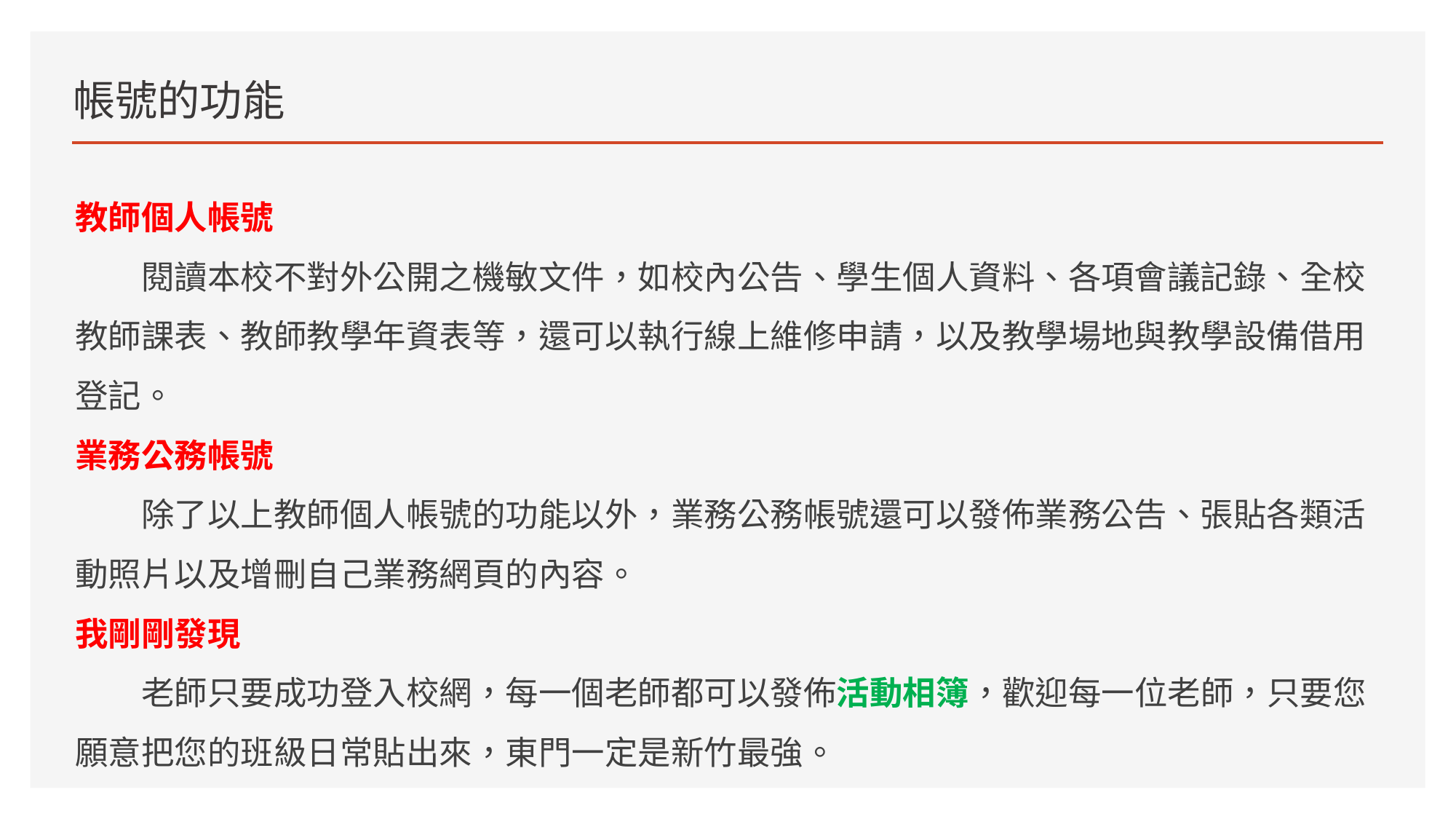

# 帳號的功能
教師個人帳號
　　閱讀本校不對外公開之機敏文件，如校內公告、學生個人資料、各項會議記錄、全校教師課表、教師教學年資表等，還可以執行線上維修申請，以及教學場地與教學設備借用登記。
業務公務帳號
　　除了以上教師個人帳號的功能以外，業務公務帳號還可以發佈業務公告、張貼各類活動照片以及增刪自己業務網頁的內容。
我剛剛發現
　　老師只要成功登入校網，每一個老師都可以發佈活動相簿，歡迎每一位老師，只要您願意把您的班級日常貼出來，東門一定是新竹最強。